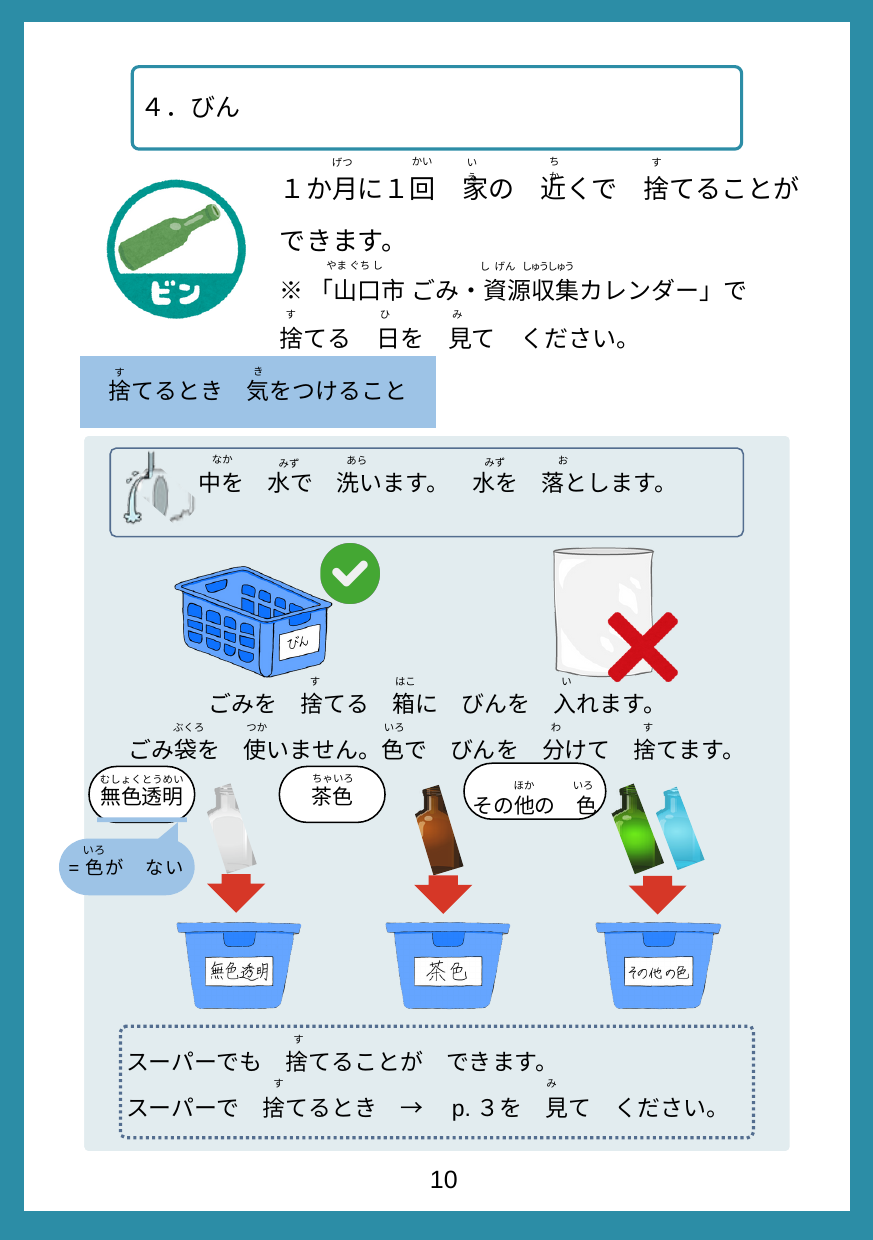

４．びん
１か月に１回　家の　近くで　捨てることが　できます。
※「山口市 ごみ・資源収集カレンダー」で
捨てる　日を　見て　ください。
かい
ちか
いえ
げつ
す

やま ぐち し
しゅうしゅう
し  げん
ひ
す
み

捨てるとき　気をつけること
き
す

中を　水で　洗います。　水を　落とします。
 　なか
あら
 お
みず
　みず

ごみを　捨てる　箱に　びんを　入れます。
ごみ袋を　使いません。色で　びんを　分けて　捨てます。
す
はこ
い
ぶくろ
いろ
す
つか
わ

その他の　色

無色透明

茶色
ちゃいろ
むしょくとうめい
　ほか　　　   いろ

 いろ
=色が　ない

スーパーでも　捨てることが　できます。
スーパーで　捨てるとき　→　p.３を　見て　ください。
す
す
み
10